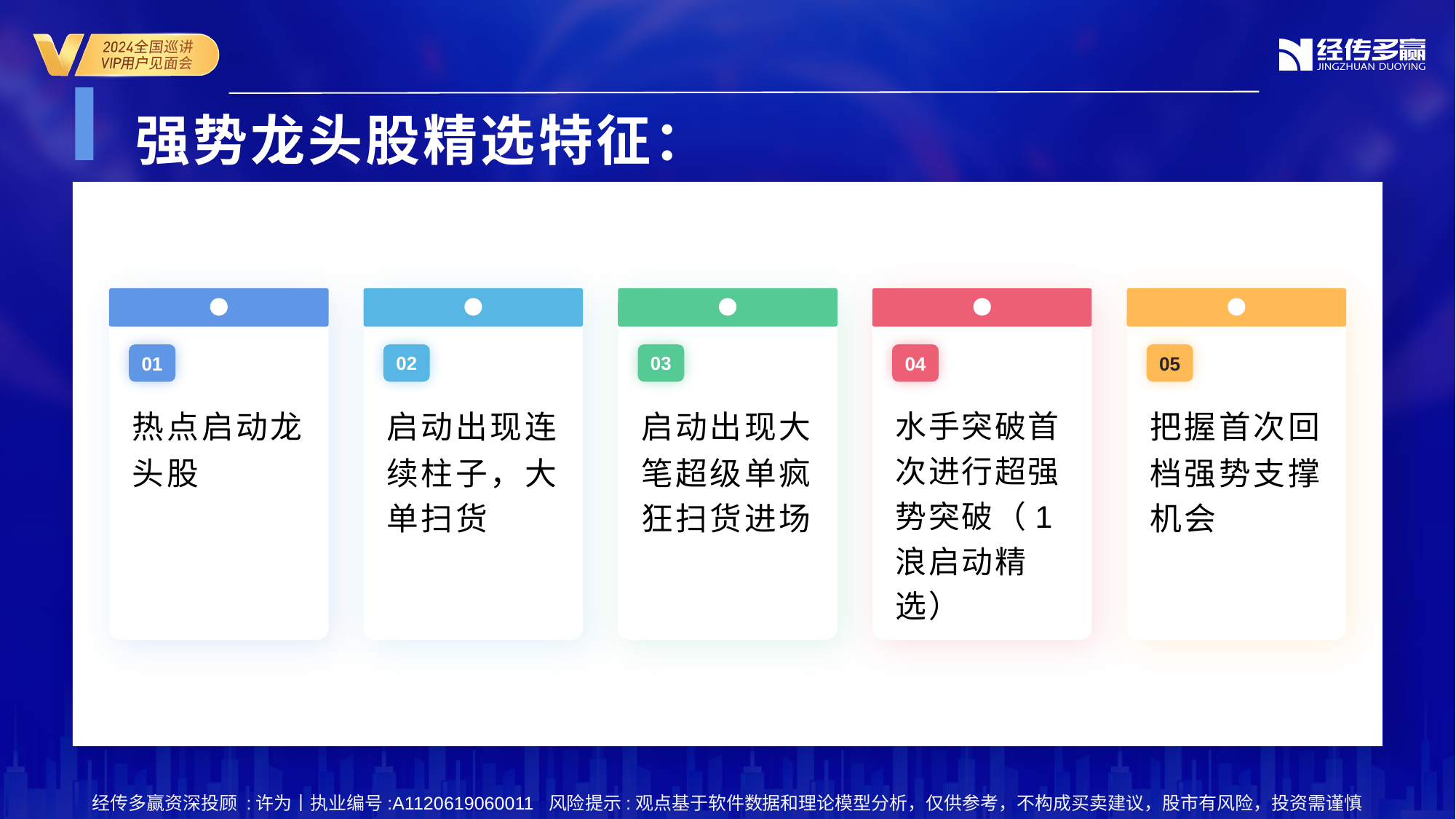

强势龙头股精选特征：

04
05
01
02
03
水手突破首次进行超强势突破（1浪启动精选）
把握首次回档强势支撑机会
热点启动龙头股
启动出现连续柱子，大单扫货
启动出现大笔超级单疯狂扫货进场